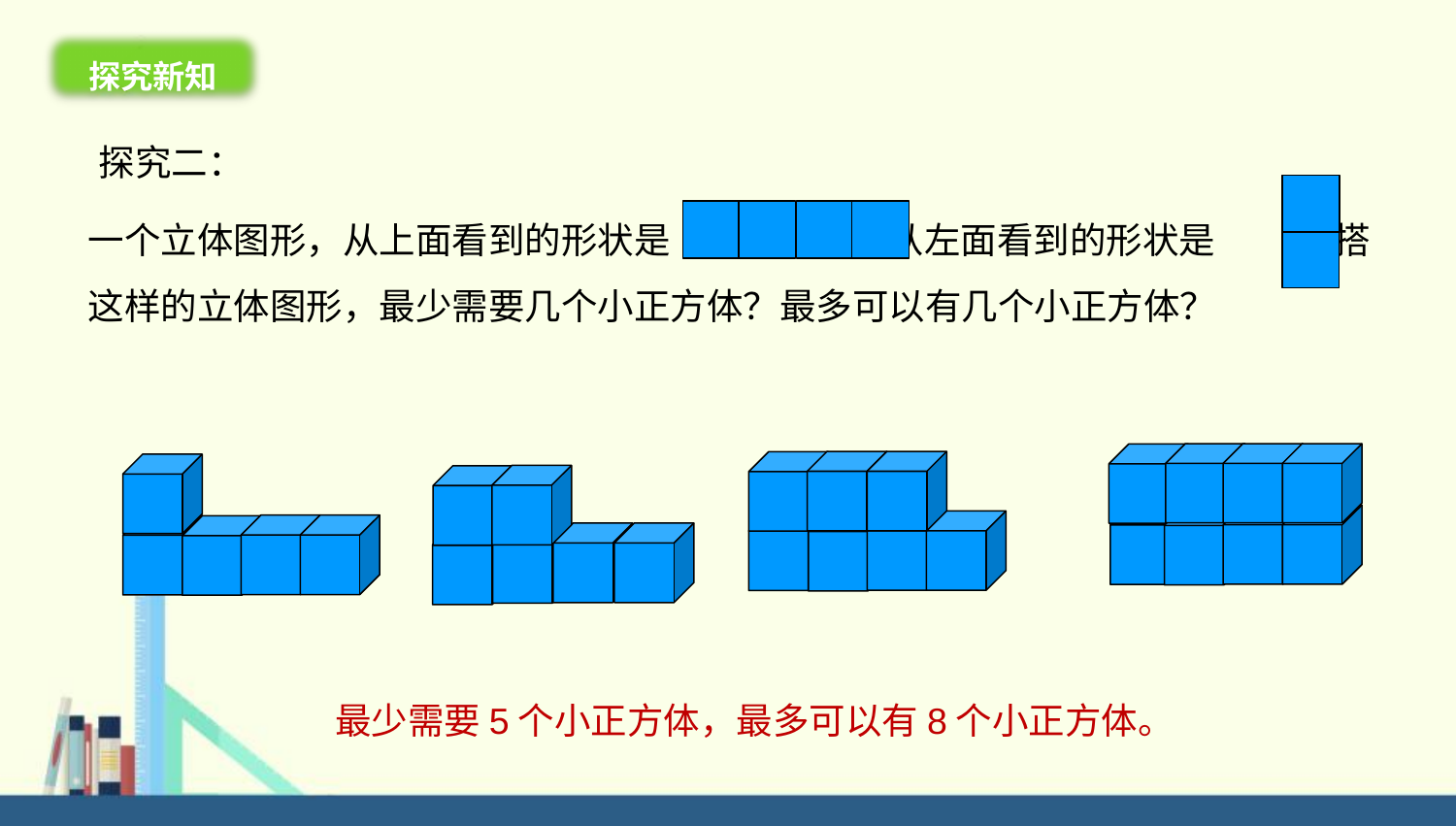

探究新知
探究二：

一个立体图形，从上面看到的形状是                      ，从左面看到的形状是          。搭这样的立体图形，最少需要几个小正方体？最多可以有几个小正方体？

最少需要5个小正方体，最多可以有8个小正方体。